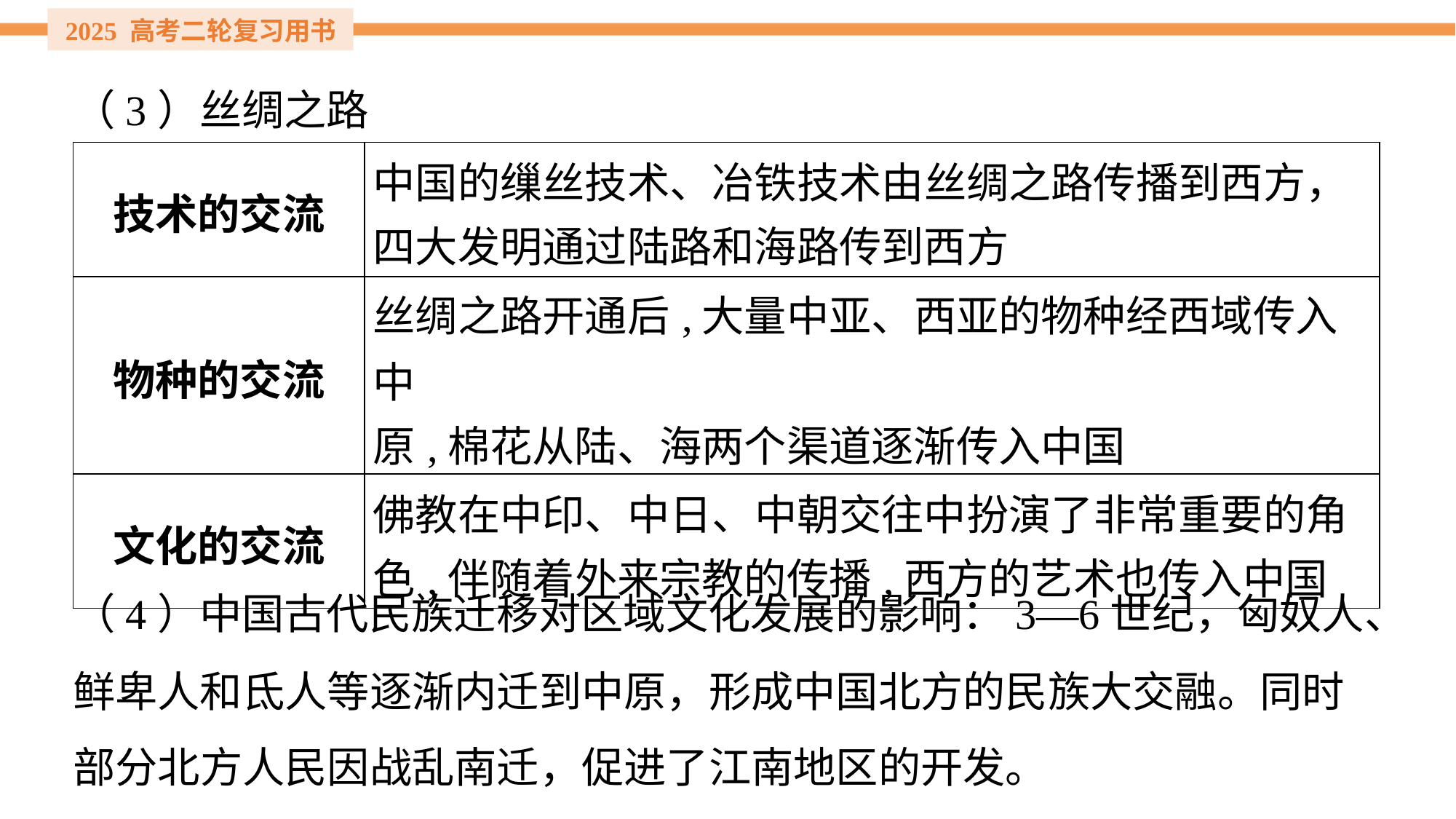

（3）丝绸之路
| 技术的交流 | 中国的缫丝技术、冶铁技术由丝绸之路传播到西方， 四大发明通过陆路和海路传到西方 |
| --- | --- |
| 物种的交流 | 丝绸之路开通后,大量中亚、西亚的物种经西域传入中 原,棉花从陆、海两个渠道逐渐传入中国 |
| 文化的交流 | 佛教在中印、中日、中朝交往中扮演了非常重要的角 色,伴随着外来宗教的传播,西方的艺术也传入中国 |
（4）中国古代民族迁移对区域文化发展的影响：3—6世纪，匈奴人、
鲜卑人和氐人等逐渐内迁到中原，形成中国北方的民族大交融。同时
部分北方人民因战乱南迁，促进了江南地区的开发。